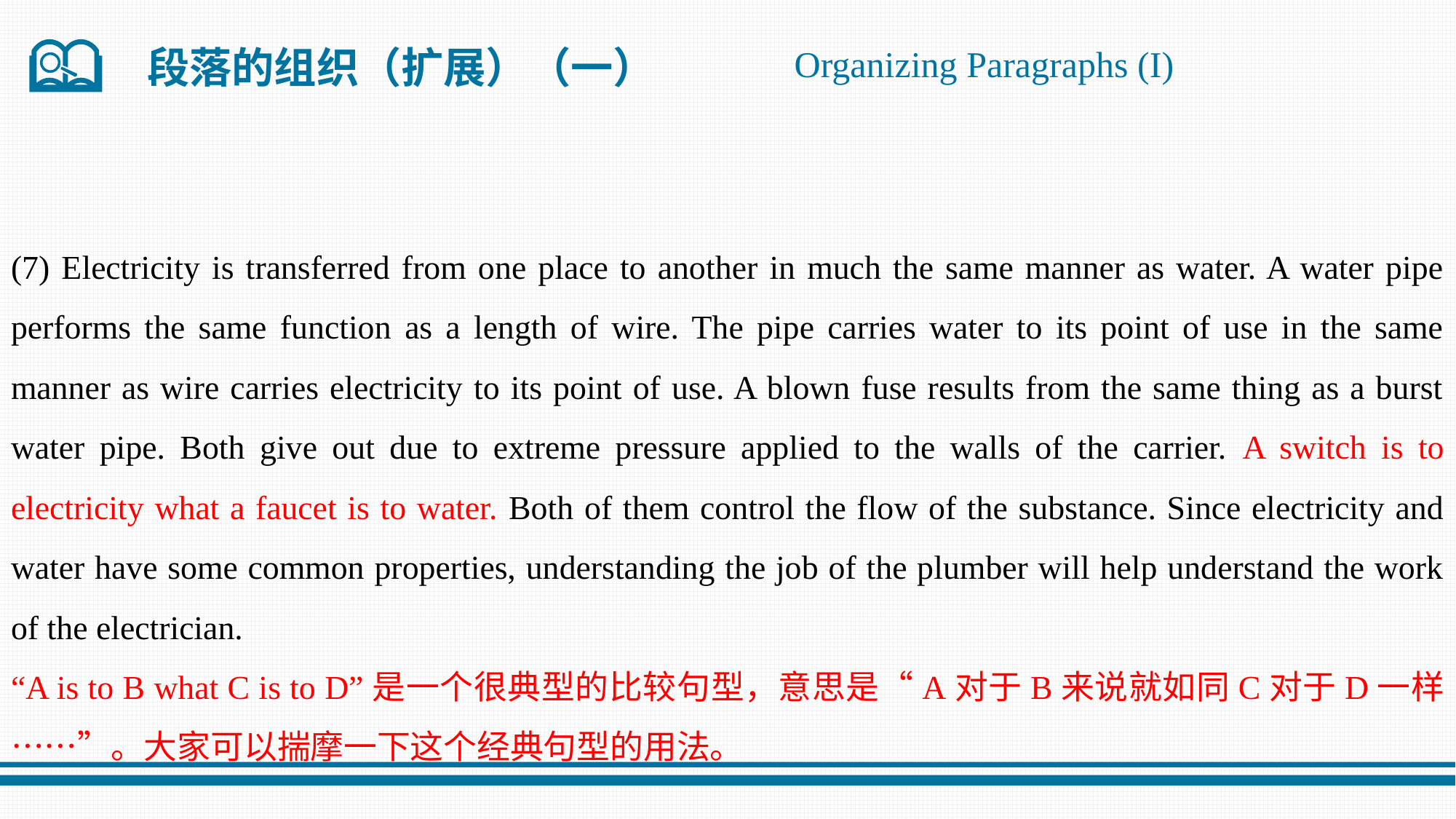

Organizing Paragraphs (I)
段落的组织（扩展）（一）
(7) Electricity is transferred from one place to another in much the same manner as water. A water pipe performs the same function as a length of wire. The pipe carries water to its point of use in the same manner as wire carries electricity to its point of use. A blown fuse results from the same thing as a burst water pipe. Both give out due to extreme pressure applied to the walls of the carrier. A switch is to electricity what a faucet is to water. Both of them control the flow of the substance. Since electricity and water have some common properties, understanding the job of the plumber will help understand the work of the electrician.
“A is to B what C is to D”是一个很典型的比较句型，意思是“A对于B来说就如同C对于D一样⋯⋯”。大家可以揣摩一下这个经典句型的用法。